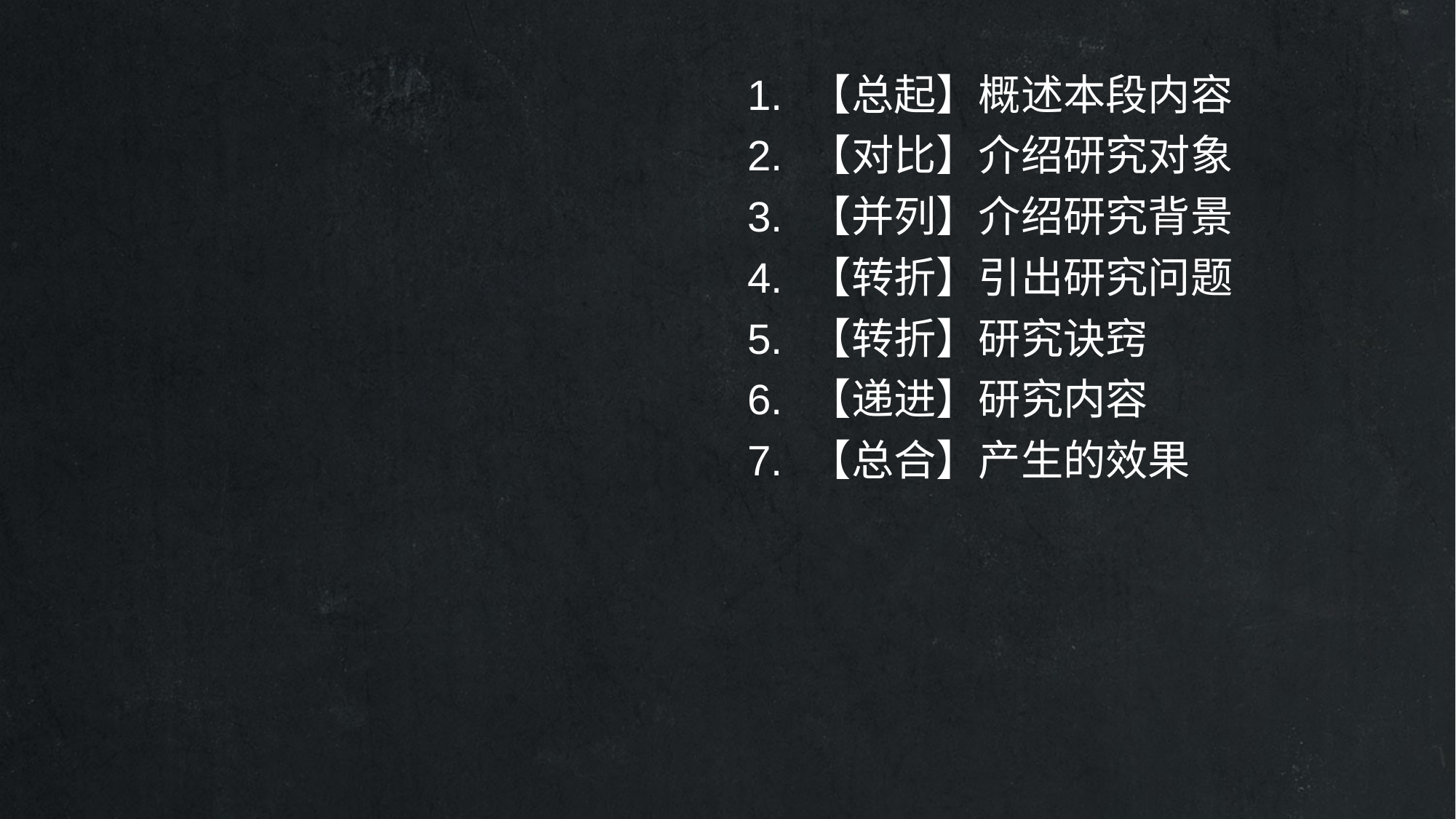

【总起】概述本段内容
【对比】介绍研究对象
【并列】介绍研究背景
【转折】引出研究问题
【转折】研究诀窍
【递进】研究内容
【总合】产生的效果